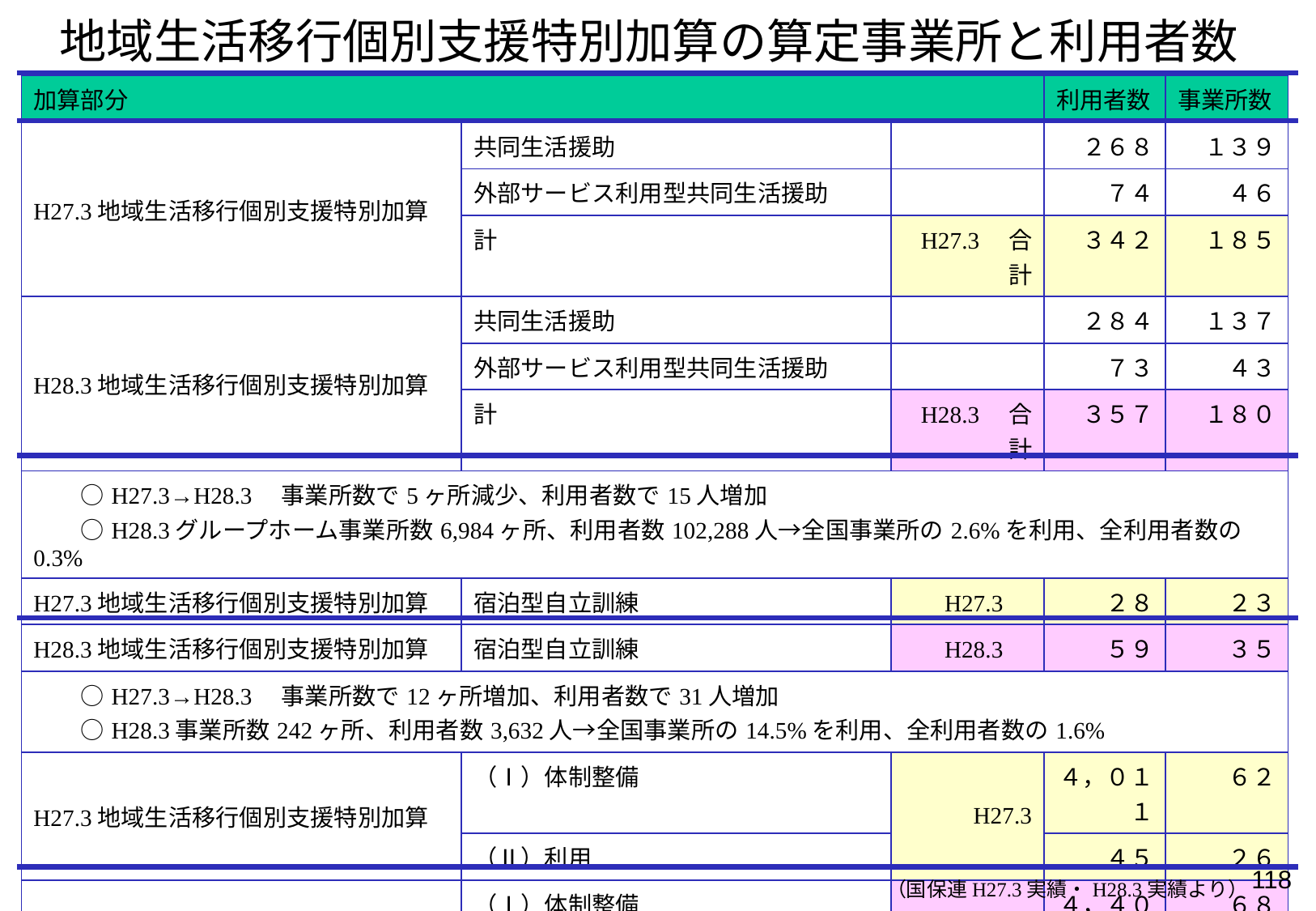

# 地域生活移行個別支援特別加算の算定事業所と利用者数
| 加算部分 |  |  | 利用者数 | 事業所数 |
| --- | --- | --- | --- | --- |
| H27.3地域生活移行個別支援特別加算 | 共同生活援助 |  | ２６８ | １３９ |
|  | 外部サービス利用型共同生活援助 |  | ７４ | ４６ |
|  | 計 | H27.3　合計 | ３４２ | １８５ |
| H28.3地域生活移行個別支援特別加算 | 共同生活援助 |  | ２８４ | １３７ |
|  | 外部サービス利用型共同生活援助 |  | ７３ | ４３ |
|  | 計 | H28.3　合計 | ３５７ | １８０ |
| ○H27.3→H28.3　事業所数で5ヶ所減少、利用者数で15人増加 　　○H28.3グループホーム事業所数6,984ヶ所、利用者数102,288人→全国事業所の2.6%を利用、全利用者数の0.3% |  |  |  |  |
| H27.3地域生活移行個別支援特別加算 | 宿泊型自立訓練 | H27.3 | ２８ | ２３ |
| H28.3地域生活移行個別支援特別加算 | 宿泊型自立訓練 | H28.3 | ５９ | ３５ |
| ○H27.3→H28.3　事業所数で12ヶ所増加、利用者数で31人増加 　　○H28.3事業所数242ヶ所、利用者数3,632人→全国事業所の14.5%を利用、全利用者数の1.6% |  |  |  |  |
| H27.3地域生活移行個別支援特別加算 | （Ⅰ）体制整備 | H27.3 | ４，０１１ | ６２ |
|  | （Ⅱ）利用 |  | ４５ | ２６ |
| H28.3地域生活移行個別支援特別加算 | （Ⅰ）体制整備 | H28.3 | ４，４０８ | ６８ |
|  | （Ⅱ）利用 |  | ５５ | ３１ |
| ○H27.3→H28.3　体制整備事業所数は6ヶ所増加、実際利用している施設は5ヶ所増加、利用者数で10人増加 　　○H28.3事業所数2,617ヶ所、利用者数131,565人→全国事業所の3.8%を利用、全利用者数の3.4% |  |  |  |  |
118
（国保連H27.3実績・H28.3実績より）